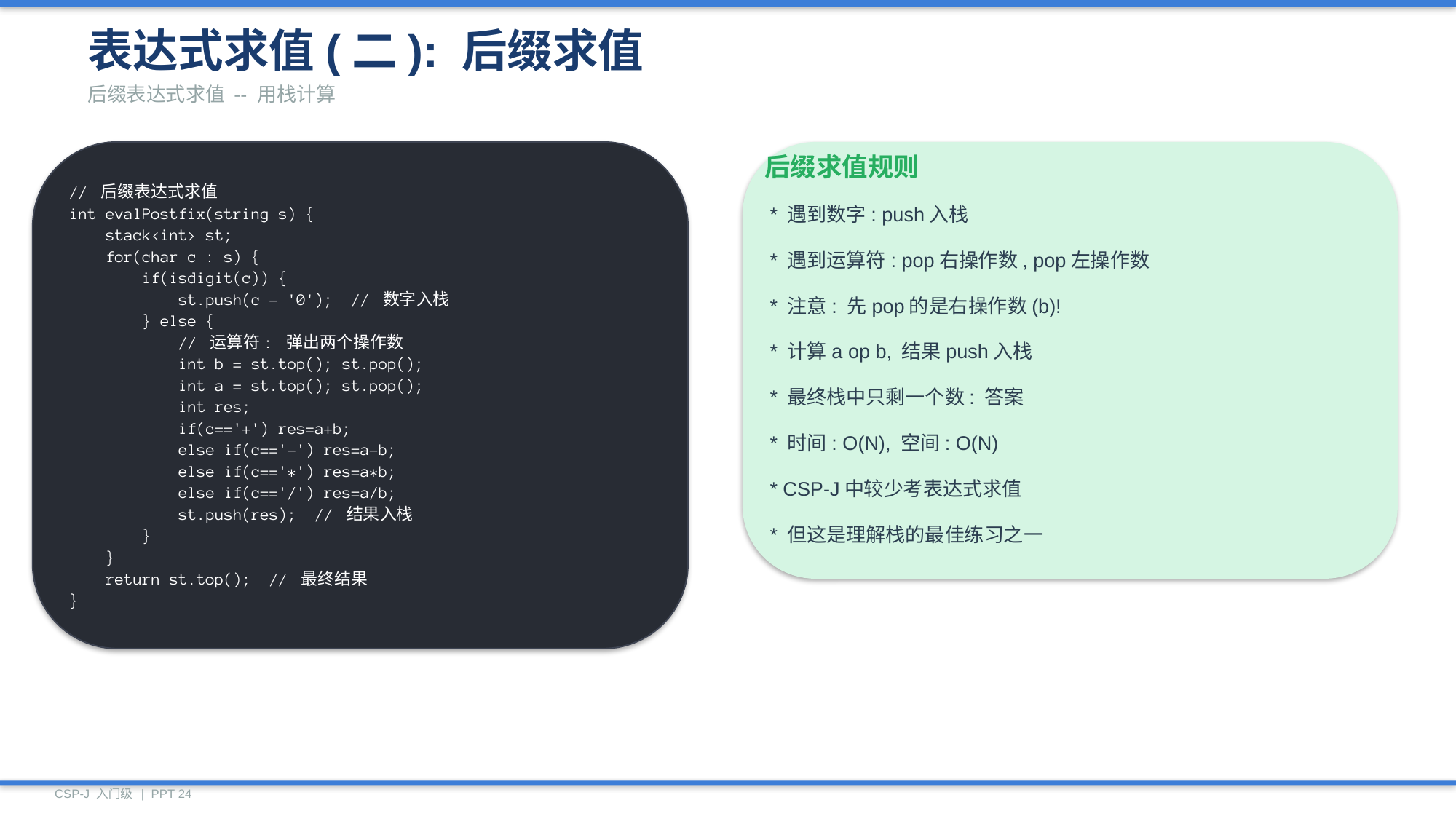

表达式求值(二): 后缀求值
后缀表达式求值 -- 用栈计算
// 后缀表达式求值
int evalPostfix(string s) {
    stack<int> st;
    for(char c : s) {
        if(isdigit(c)) {
            st.push(c - '0');  // 数字入栈
        } else {
            // 运算符: 弹出两个操作数
            int b = st.top(); st.pop();
            int a = st.top(); st.pop();
            int res;
            if(c=='+') res=a+b;
            else if(c=='-') res=a-b;
            else if(c=='*') res=a*b;
            else if(c=='/') res=a/b;
            st.push(res);  // 结果入栈
        }
    }
    return st.top();  // 最终结果
}

后缀求值规则
* 遇到数字: push入栈
* 遇到运算符: pop右操作数, pop左操作数
* 注意: 先pop的是右操作数(b)!
* 计算a op b, 结果push入栈
* 最终栈中只剩一个数: 答案
* 时间: O(N), 空间: O(N)
* CSP-J中较少考表达式求值
* 但这是理解栈的最佳练习之一

CSP-J 入门级  |  PPT 24